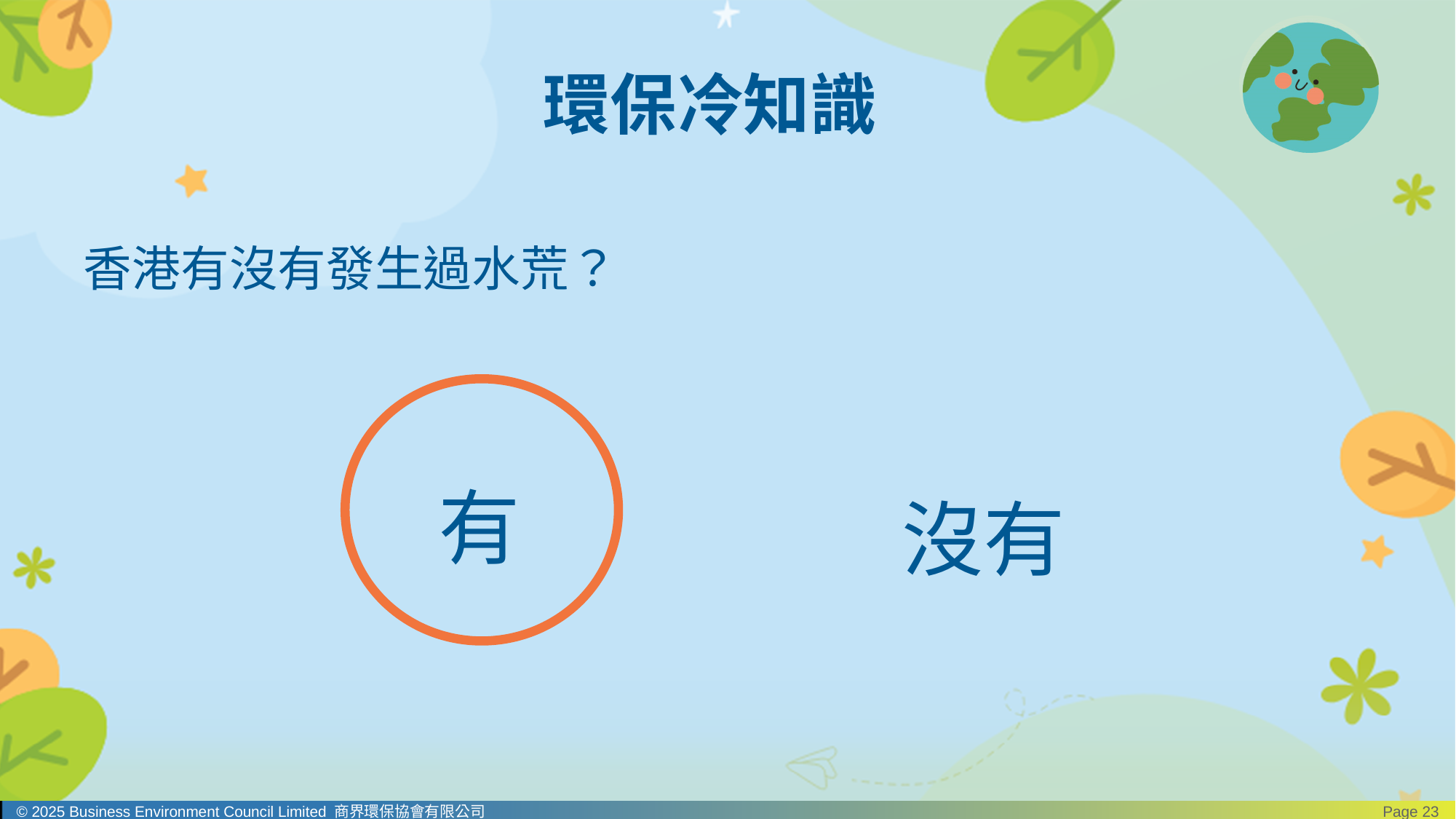

# 環保冷知識
香港有沒有發生過水荒？

有
沒有
© 2025 Business Environment Council Limited 商界環保協會有限公司
Page 23